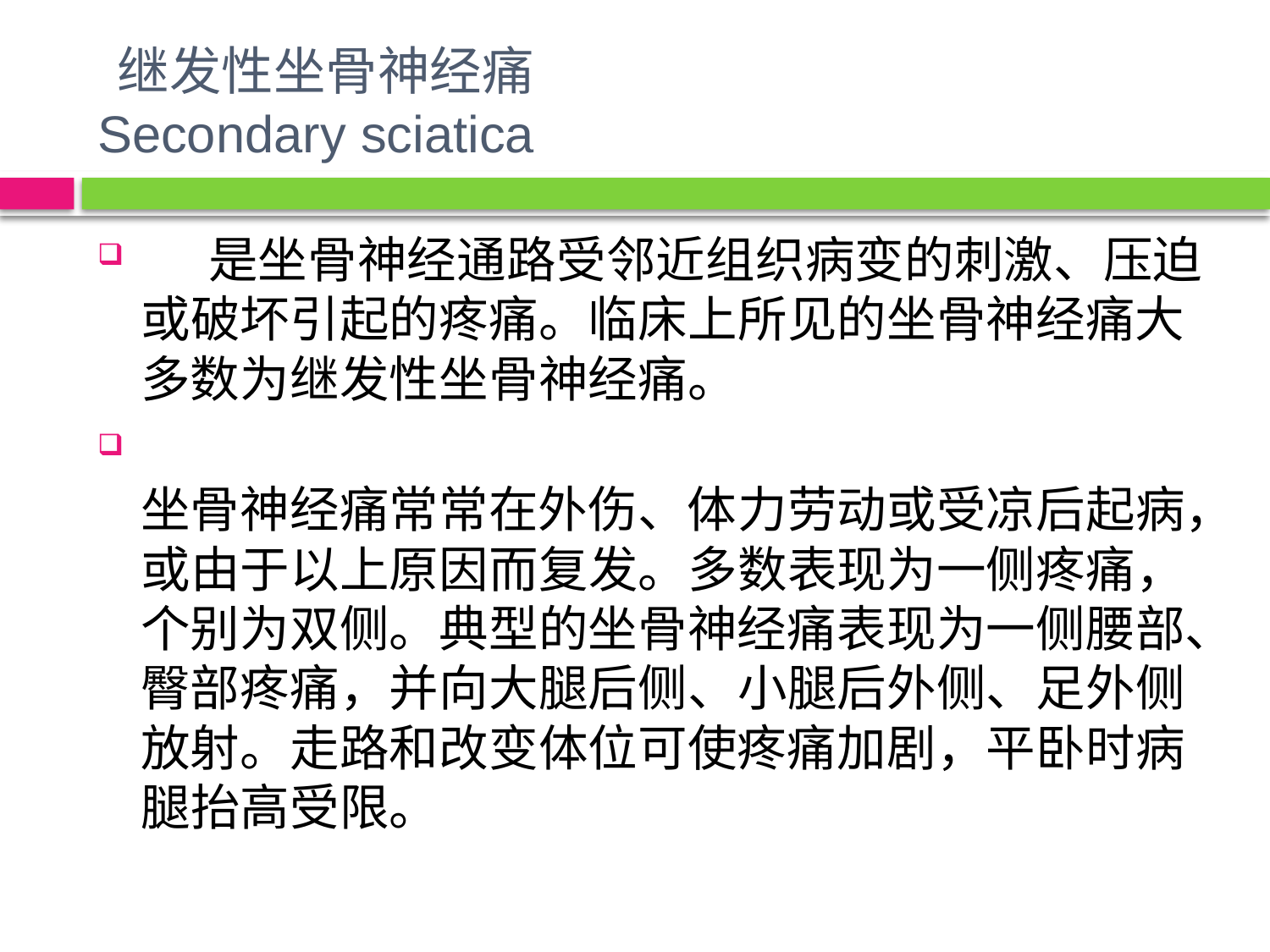

# 继发性坐骨神经痛 Secondary sciatica
     是坐骨神经通路受邻近组织病变的刺激、压迫或破坏引起的疼痛。临床上所见的坐骨神经痛大多数为继发性坐骨神经痛。
坐骨神经痛常常在外伤、体力劳动或受凉后起病，或由于以上原因而复发。多数表现为一侧疼痛，个别为双侧。典型的坐骨神经痛表现为一侧腰部、臀部疼痛，并向大腿后侧、小腿后外侧、足外侧放射。走路和改变体位可使疼痛加剧，平卧时病腿抬高受限。